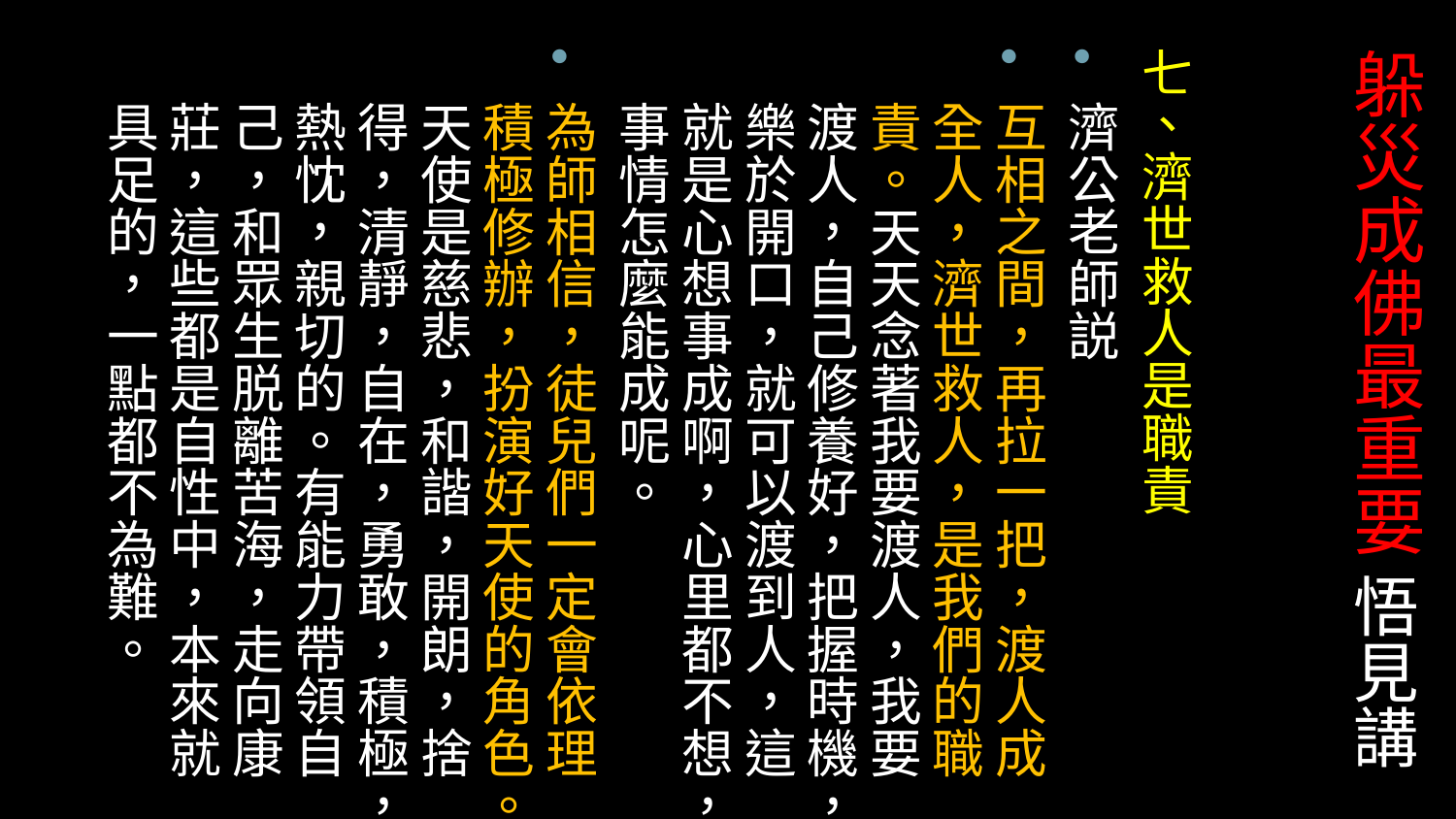

# 躲災成佛最重要 悟見講
七、濟世救人是職責
濟公老師説
互相之間，再拉一把，渡人成全人，濟世救人，是我們的職責。天天念著我要渡人，我要渡人，自己修養好，把握時機，樂於開口，就可以渡到人，這就是心想事成啊，心里都不想，事情怎麼能成呢。
為師相信，徒兒們一定會依理積極修辦，扮演好天使的角色。天使是慈悲，和諧，開朗，捨得，清靜，自在，勇敢，積極，熱忱，親切的。有能力帶領自己，和眾生脱離苦海，走向康莊，這些都是自性中，本來就具足的，一點都不為難。